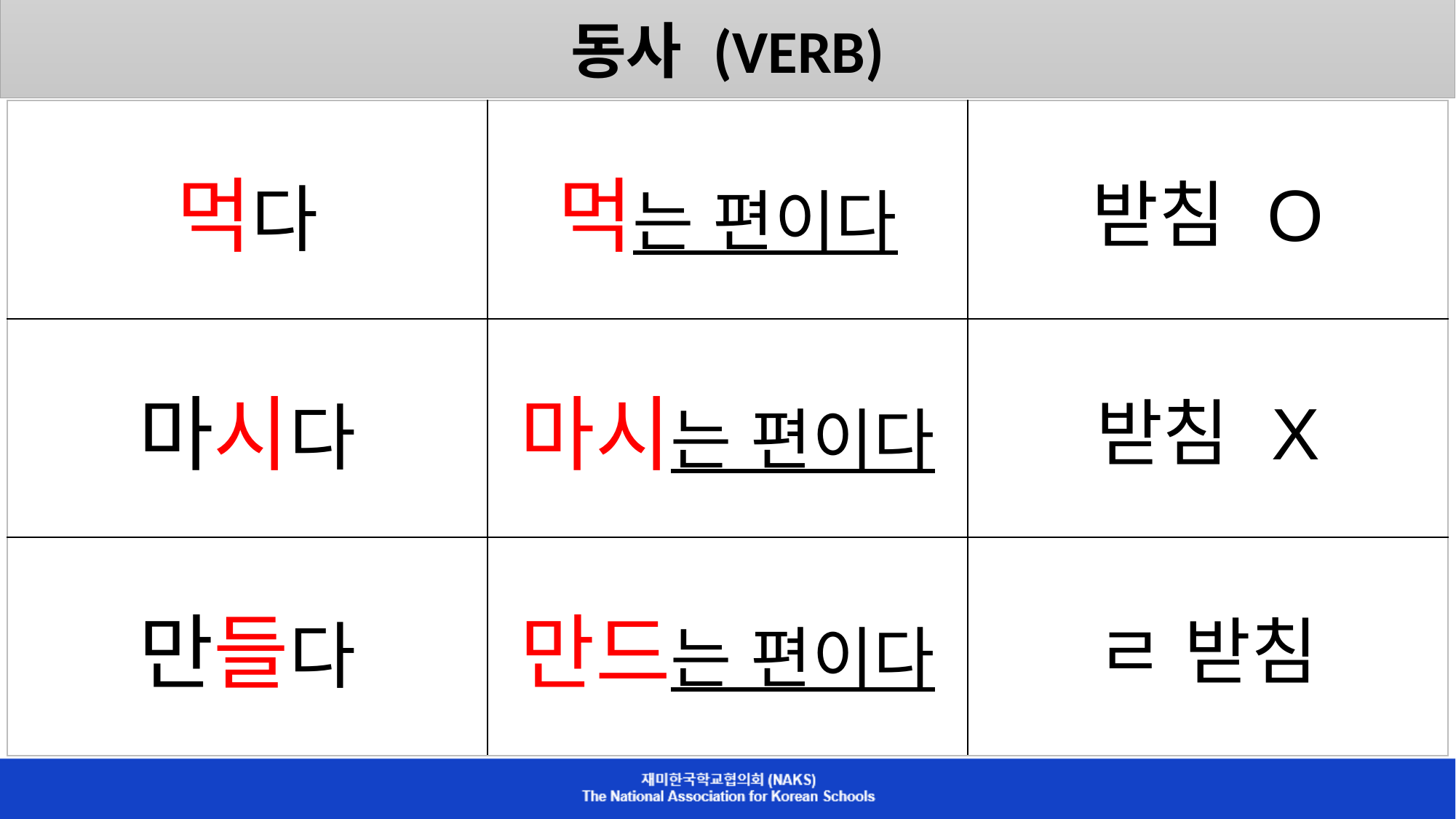

동사 (VERB)
| 먹다 | 먹는 편이다 | 받침 O |
| --- | --- | --- |
| 마시다 | 마시는 편이다 | 받침 X |
| 만들다 | 만드는 편이다 | ㄹ 받침 |